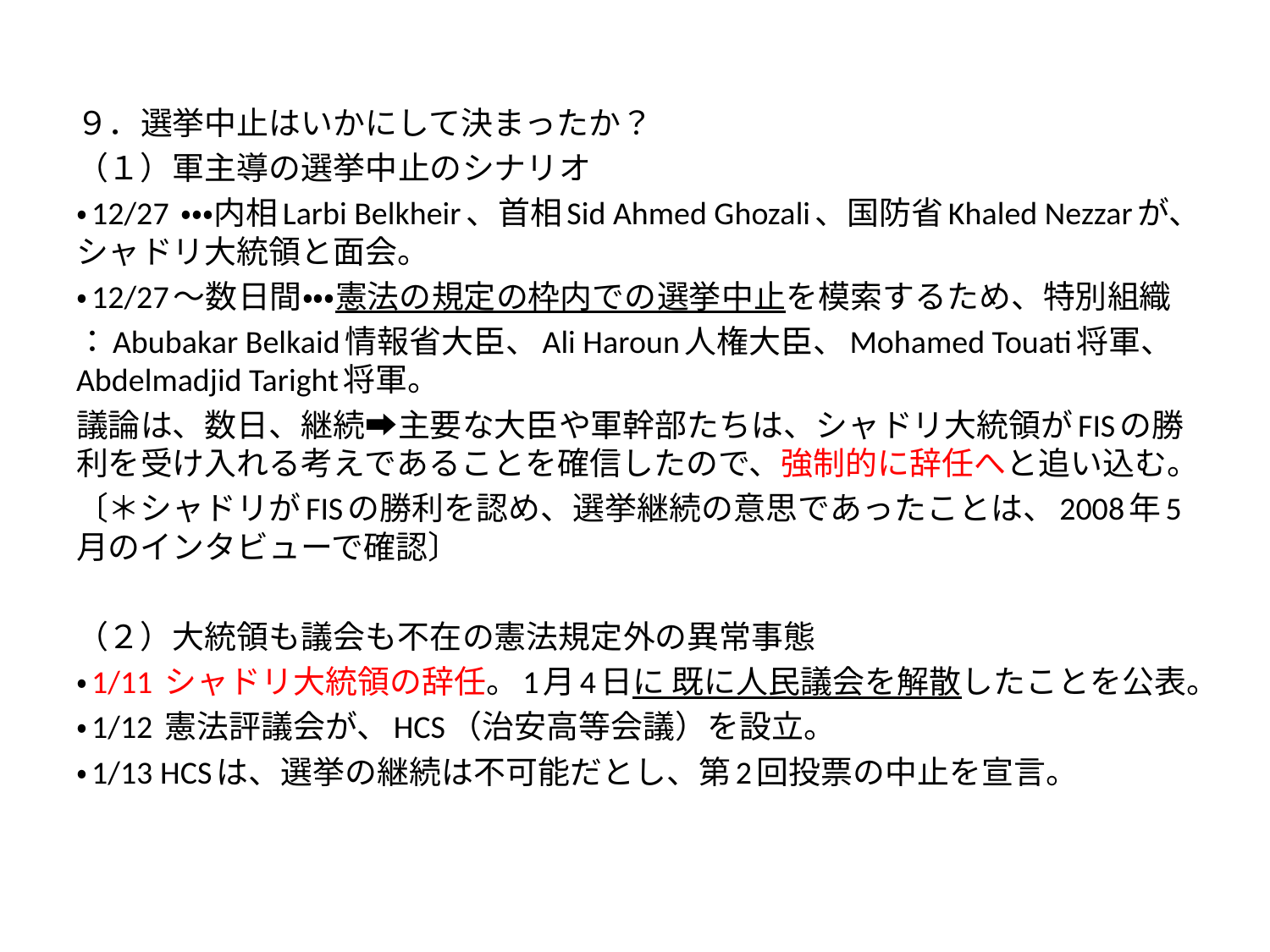

９．選挙中止はいかにして決まったか？
（１）軍主導の選挙中止のシナリオ
・12/27 ・・・内相Larbi Belkheir、首相Sid Ahmed Ghozali、国防省Khaled Nezzarが、シャドリ大統領と面会。
・12/27～数日間・・・憲法の規定の枠内での選挙中止を模索するため、特別組織
：Abubakar Belkaid情報省大臣、Ali Haroun人権大臣、Mohamed Touati将軍、Abdelmadjid Taright将軍。
議論は、数日、継続➡主要な大臣や軍幹部たちは、シャドリ大統領がFISの勝利を受け入れる考えであることを確信したので、強制的に辞任へと追い込む。
〔＊シャドリがFISの勝利を認め、選挙継続の意思であったことは、2008年5月のインタビューで確認〕

（２）大統領も議会も不在の憲法規定外の異常事態
・1/11 シャドリ大統領の辞任。1月4日に 既に人民議会を解散したことを公表。
・1/12 憲法評議会が、HCS（治安高等会議）を設立。
・1/13 HCSは、選挙の継続は不可能だとし、第2回投票の中止を宣言。